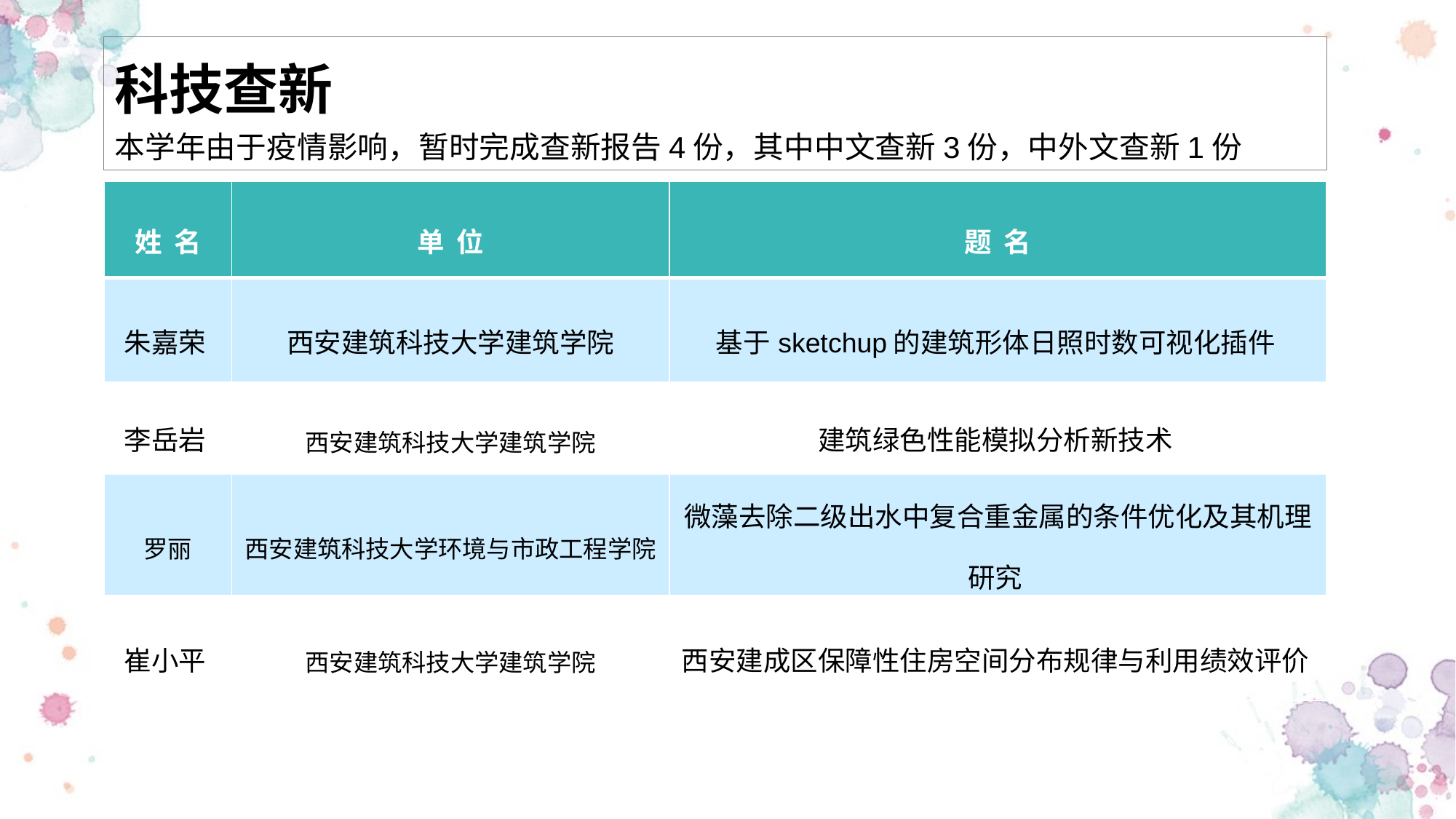

科技查新
本学年由于疫情影响，暂时完成查新报告4份，其中中文查新3份，中外文查新1份
| 姓 名 | 单 位 | 题 名 |
| --- | --- | --- |
| 朱嘉荣 | 西安建筑科技大学建筑学院 | 基于sketchup的建筑形体日照时数可视化插件 |
| 李岳岩 | 西安建筑科技大学建筑学院 | 建筑绿色性能模拟分析新技术 |
| 罗丽 | 西安建筑科技大学环境与市政工程学院 | 微藻去除二级出水中复合重金属的条件优化及其机理研究 |
| 崔小平 | 西安建筑科技大学建筑学院 | 西安建成区保障性住房空间分布规律与利用绩效评价 |